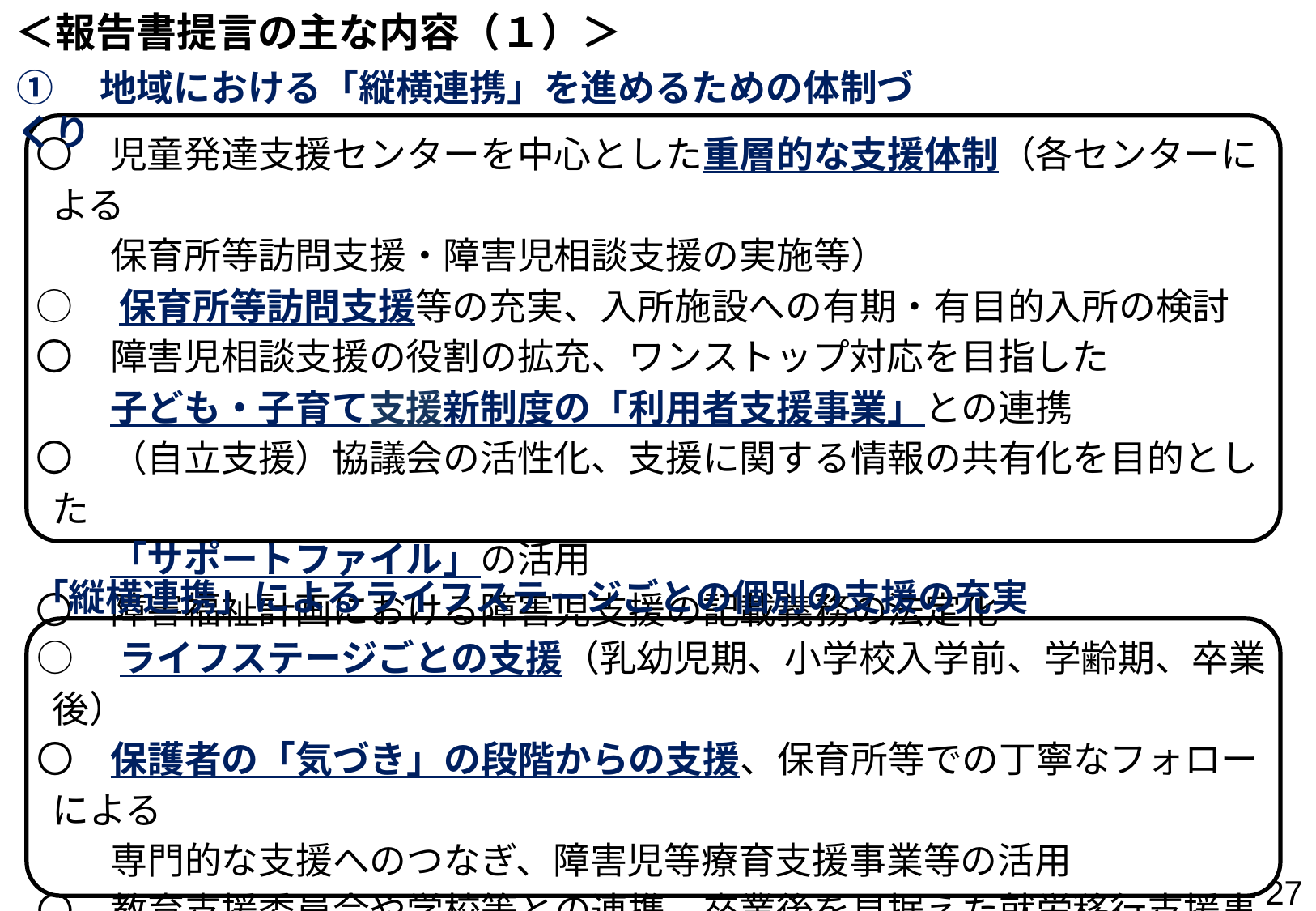

＜報告書提言の主な内容（１）＞
①　地域における「縦横連携」を進めるための体制づくり
〇　児童発達支援センターを中心とした重層的な支援体制（各センターによる
　　保育所等訪問支援・障害児相談支援の実施等）
○　保育所等訪問支援等の充実、入所施設への有期・有目的入所の検討
〇　障害児相談支援の役割の拡充、ワンストップ対応を目指した
　　子ども・子育て支援新制度の「利用者支援事業」との連携
〇　（自立支援）協議会の活性化、支援に関する情報の共有化を目的とした
　　「サポートファイル」の活用
〇　障害福祉計画における障害児支援の記載義務の法定化
②　「縦横連携」によるライフステージごとの個別の支援の充実
○　ライフステージごとの支援（乳幼児期、小学校入学前、学齢期、卒業後）
〇　保護者の「気づき」の段階からの支援、保育所等での丁寧なフォローによる
　　専門的な支援へのつなぎ、障害児等療育支援事業等の活用
〇　教育支援委員会や学校等との連携、卒業後を見据えた就労移行支援事業
　　所等との連携
27